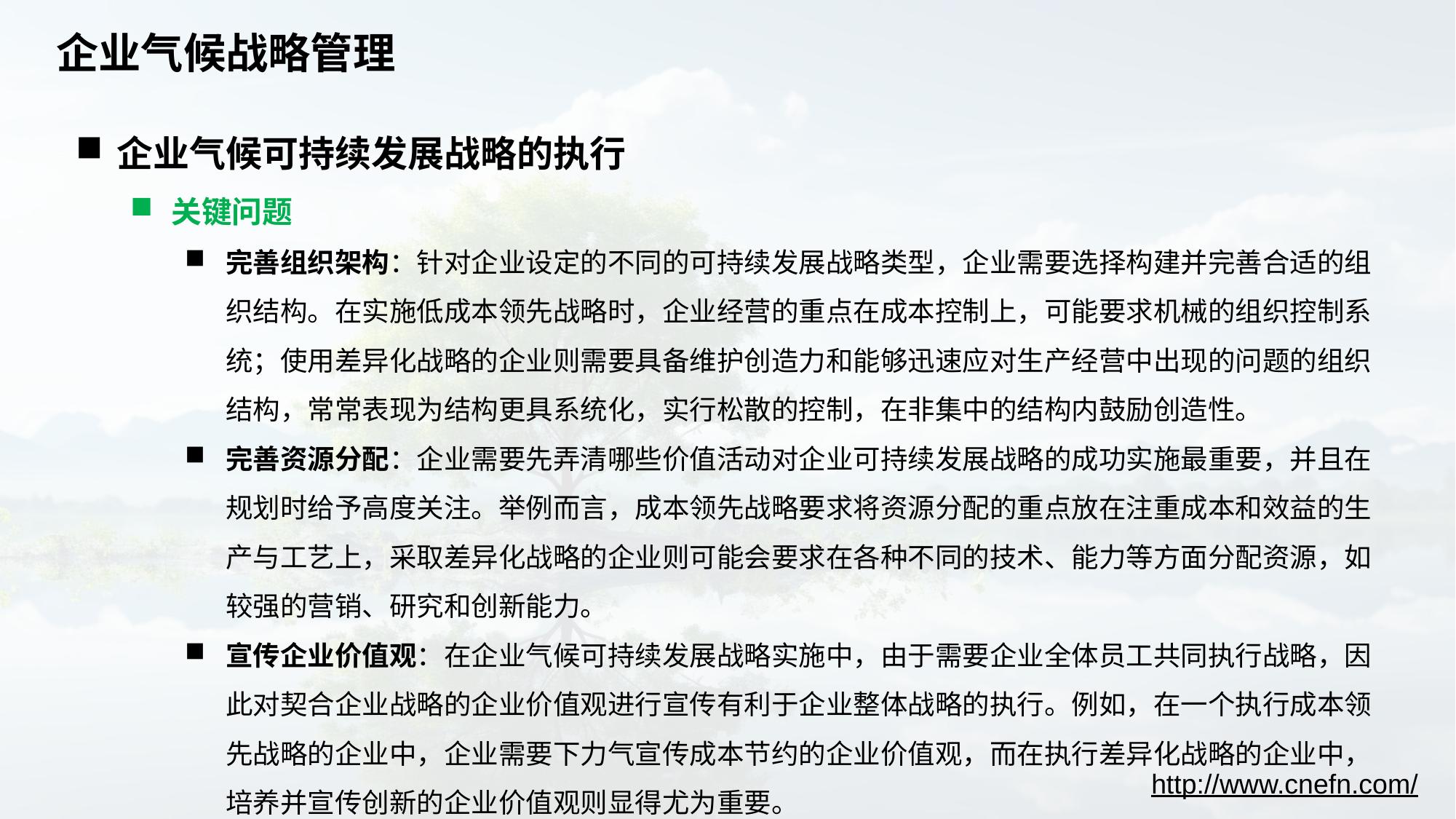

# 企业气候战略管理
企业气候可持续发展战略的执行
关键问题
完善组织架构：针对企业设定的不同的可持续发展战略类型，企业需要选择构建并完善合适的组织结构。在实施低成本领先战略时，企业经营的重点在成本控制上，可能要求机械的组织控制系统；使用差异化战略的企业则需要具备维护创造力和能够迅速应对生产经营中出现的问题的组织结构，常常表现为结构更具系统化，实行松散的控制，在非集中的结构内鼓励创造性。
完善资源分配：企业需要先弄清哪些价值活动对企业可持续发展战略的成功实施最重要，并且在规划时给予高度关注。举例而言，成本领先战略要求将资源分配的重点放在注重成本和效益的生产与工艺上，采取差异化战略的企业则可能会要求在各种不同的技术、能力等方面分配资源，如较强的营销、研究和创新能力。
宣传企业价值观：在企业气候可持续发展战略实施中，由于需要企业全体员工共同执行战略，因此对契合企业战略的企业价值观进行宣传有利于企业整体战略的执行。例如，在一个执行成本领先战略的企业中，企业需要下力气宣传成本节约的企业价值观，而在执行差异化战略的企业中，培养并宣传创新的企业价值观则显得尤为重要。